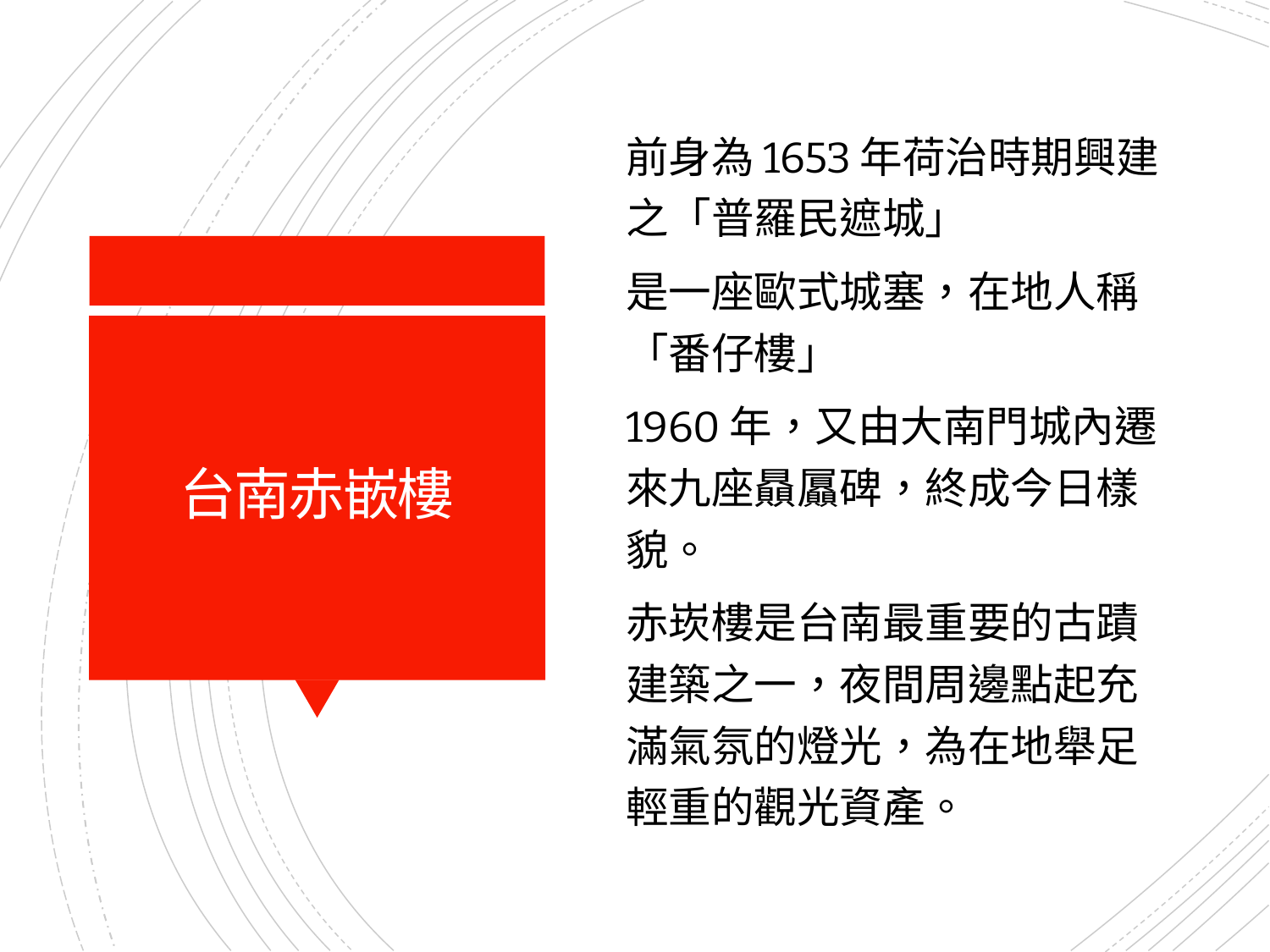

前身為1653年荷治時期興建之「普羅民遮城」
是一座歐式城塞，在地人稱「番仔樓」
1960年，又由大南門城內遷來九座贔屭碑，終成今日樣貌。
赤崁樓是台南最重要的古蹟建築之一，夜間周邊點起充滿氣氛的燈光，為在地舉足輕重的觀光資產。
# 台南赤嵌樓